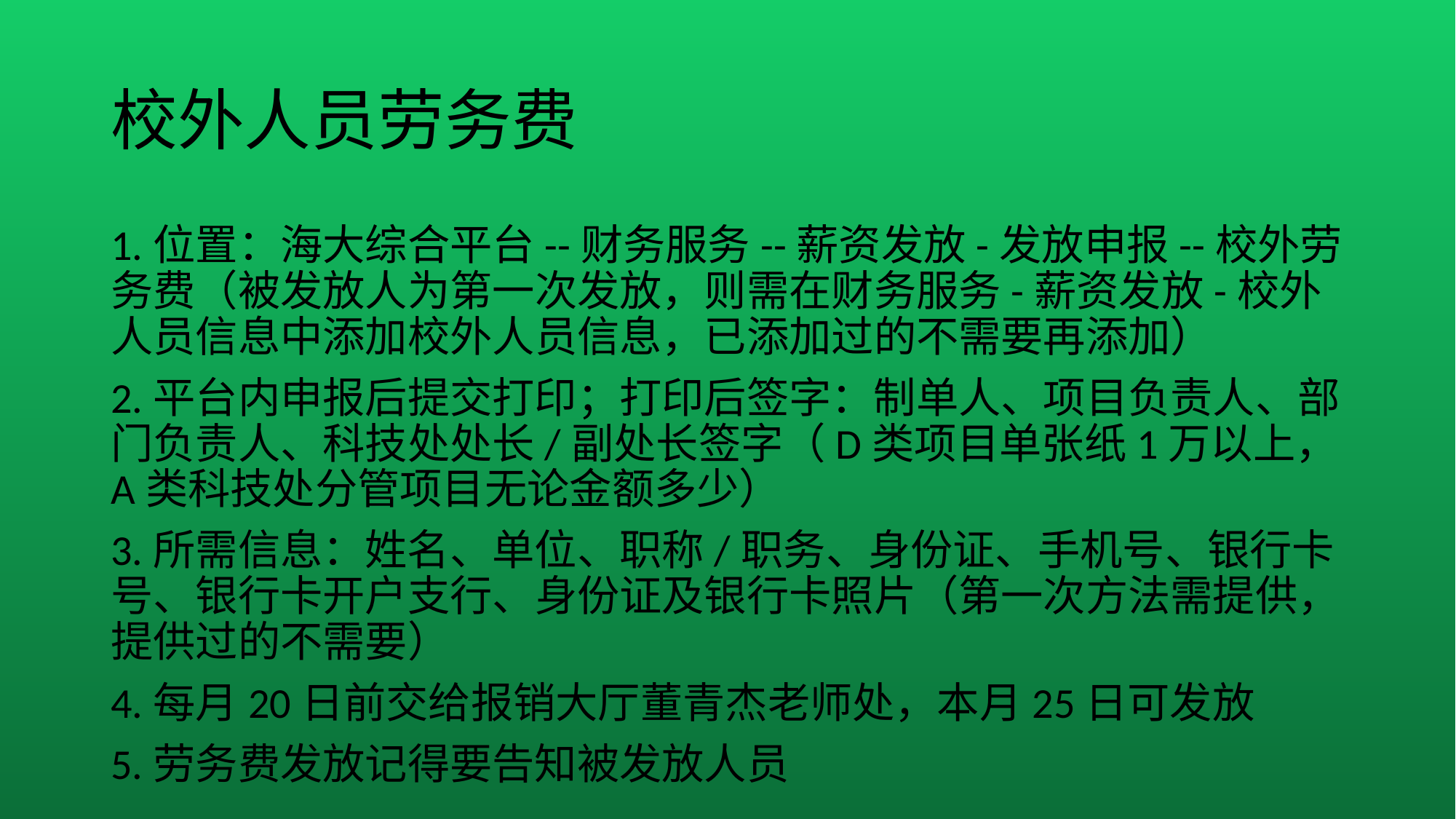

# 校外人员劳务费
1.位置：海大综合平台--财务服务--薪资发放-发放申报--校外劳务费（被发放人为第一次发放，则需在财务服务-薪资发放-校外人员信息中添加校外人员信息，已添加过的不需要再添加）
2.平台内申报后提交打印；打印后签字：制单人、项目负责人、部门负责人、科技处处长/副处长签字（D类项目单张纸1万以上，A类科技处分管项目无论金额多少）
3.所需信息：姓名、单位、职称/职务、身份证、手机号、银行卡号、银行卡开户支行、身份证及银行卡照片（第一次方法需提供，提供过的不需要）
4.每月20日前交给报销大厅董青杰老师处，本月25日可发放
5.劳务费发放记得要告知被发放人员